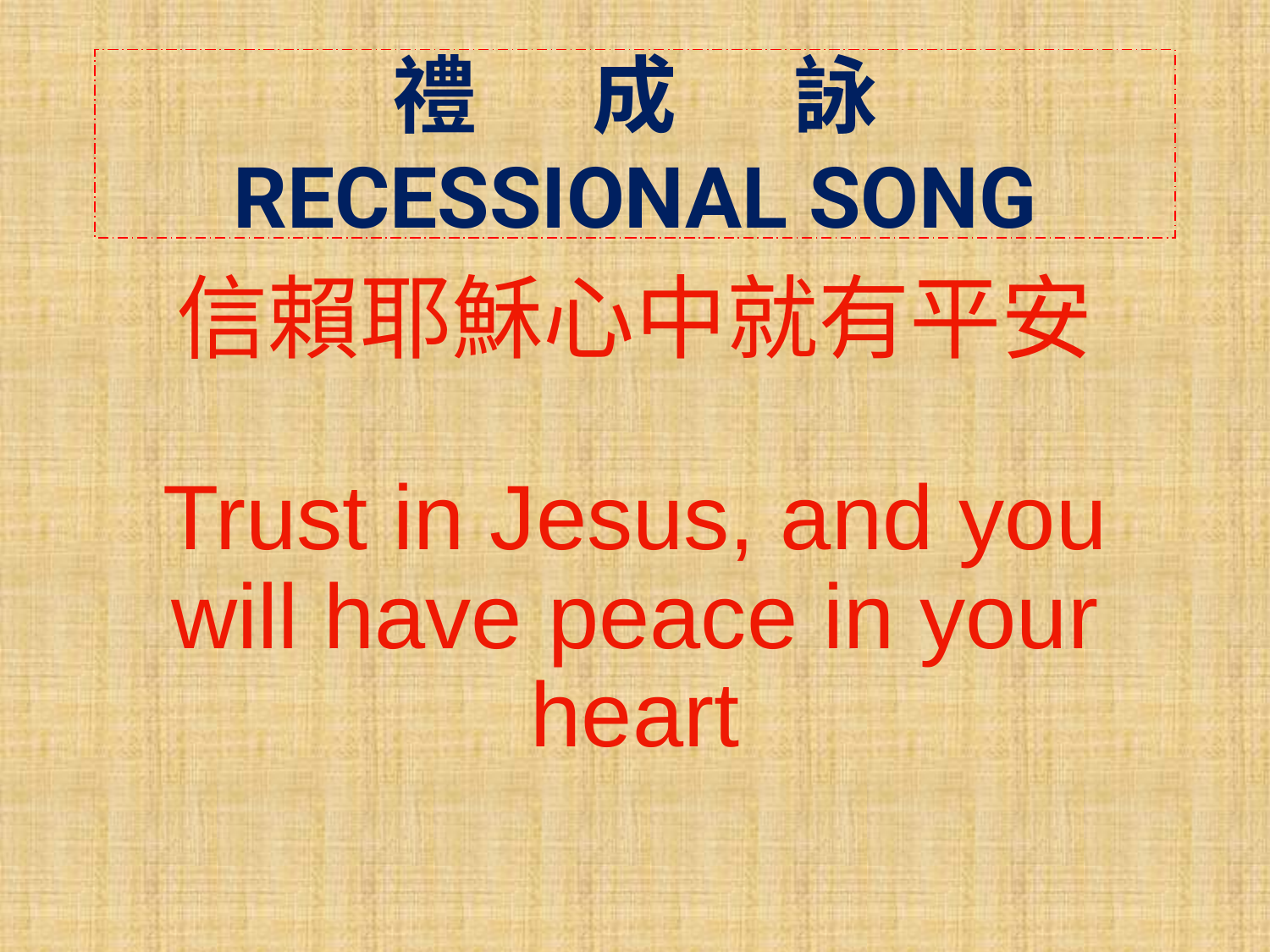

禮      成      詠
RECESSIONAL SONG
# 信賴耶穌心中就有平安

Trust in Jesus, and you will have peace in your heart